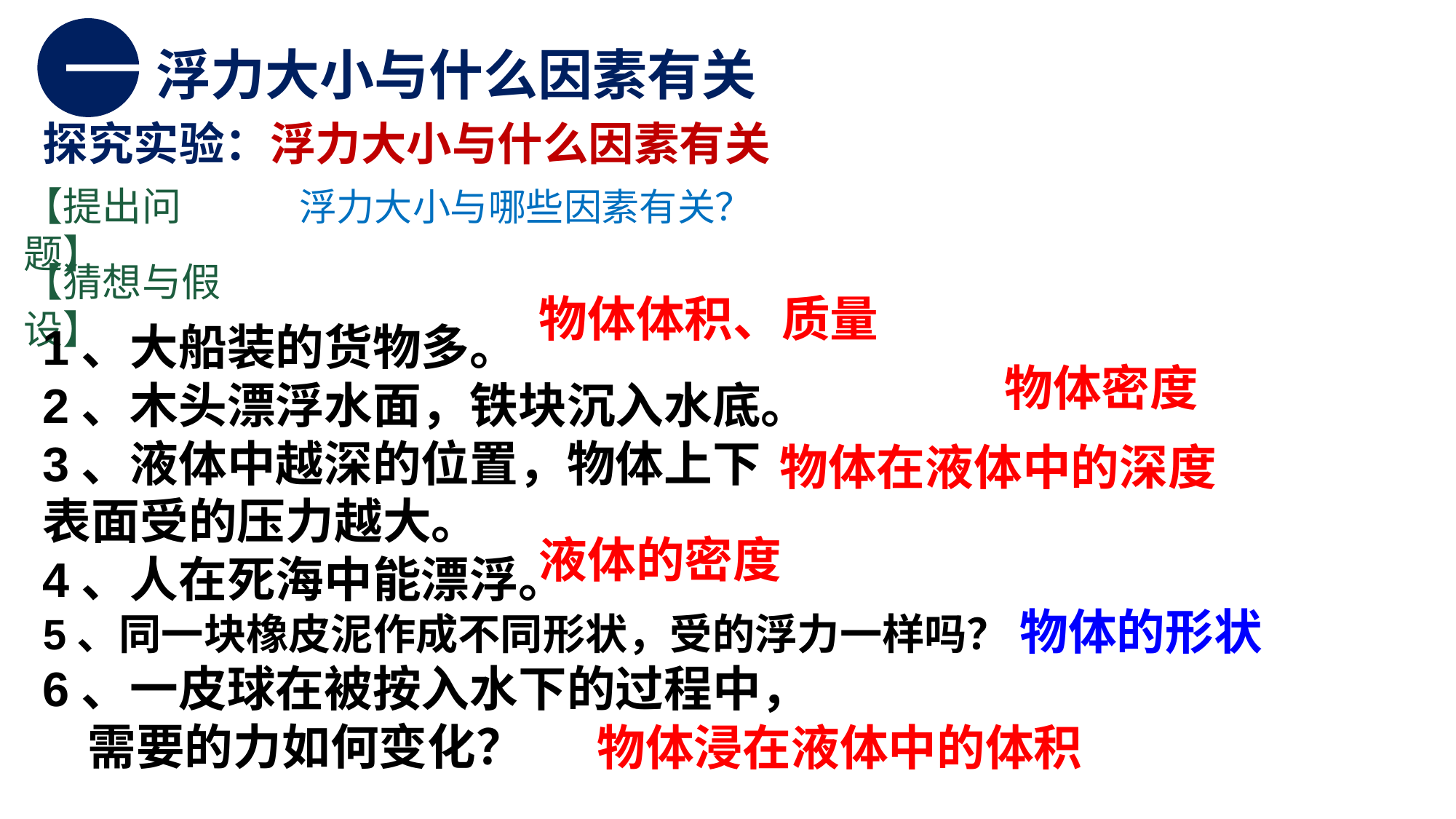

一
浮力大小与什么因素有关
探究实验：浮力大小与什么因素有关
【提出问题】
浮力大小与哪些因素有关？
【猜想与假设】
物体体积、质量
1、大船装的货物多。
2、木头漂浮水面，铁块沉入水底。
3、液体中越深的位置，物体上下
表面受的压力越大。
4、人在死海中能漂浮。
5、同一块橡皮泥作成不同形状，受的浮力一样吗？
6、一皮球在被按入水下的过程中，
   需要的力如何变化？
物体密度
物体在液体中的深度
液体的密度
物体的形状
物体浸在液体中的体积
小猪快跑